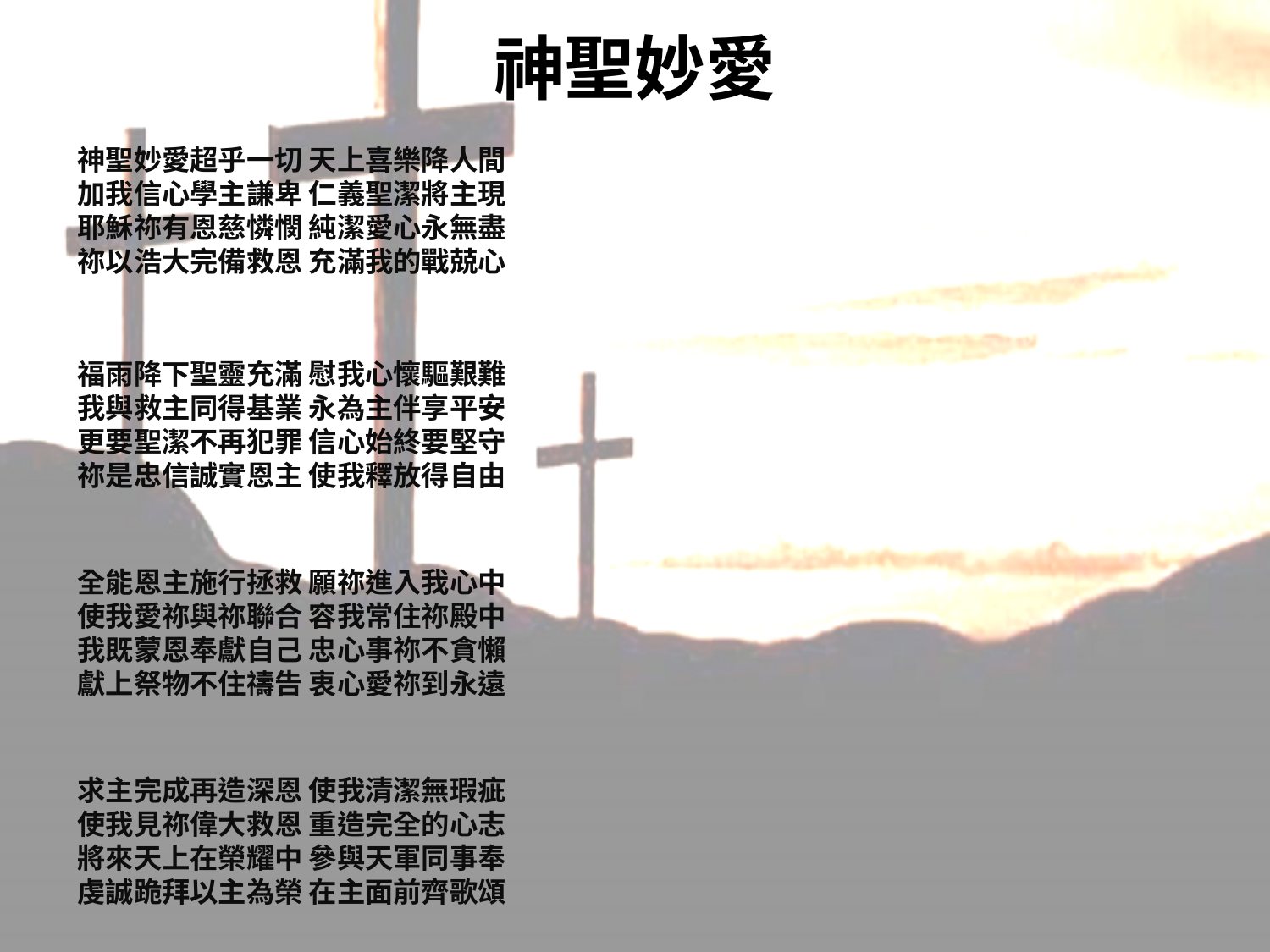

# 神聖妙愛
神聖妙愛超乎一切 天上喜樂降人間
加我信心學主謙卑 仁義聖潔將主現
耶穌祢有恩慈憐憫 純潔愛心永無盡
祢以浩大完備救恩 充滿我的戰兢心

福雨降下聖靈充滿 慰我心懷驅艱難
我與救主同得基業 永為主伴享平安
更要聖潔不再犯罪 信心始終要堅守
祢是忠信誠實恩主 使我釋放得自由
全能恩主施行拯救 願祢進入我心中
使我愛祢與祢聯合 容我常住祢殿中
我既蒙恩奉獻自己 忠心事祢不貪懶
獻上祭物不住禱告 衷心愛祢到永遠
求主完成再造深恩 使我清潔無瑕疵
使我見祢偉大救恩 重造完全的心志
將來天上在榮耀中 參與天軍同事奉
虔誠跪拜以主為榮 在主面前齊歌頌